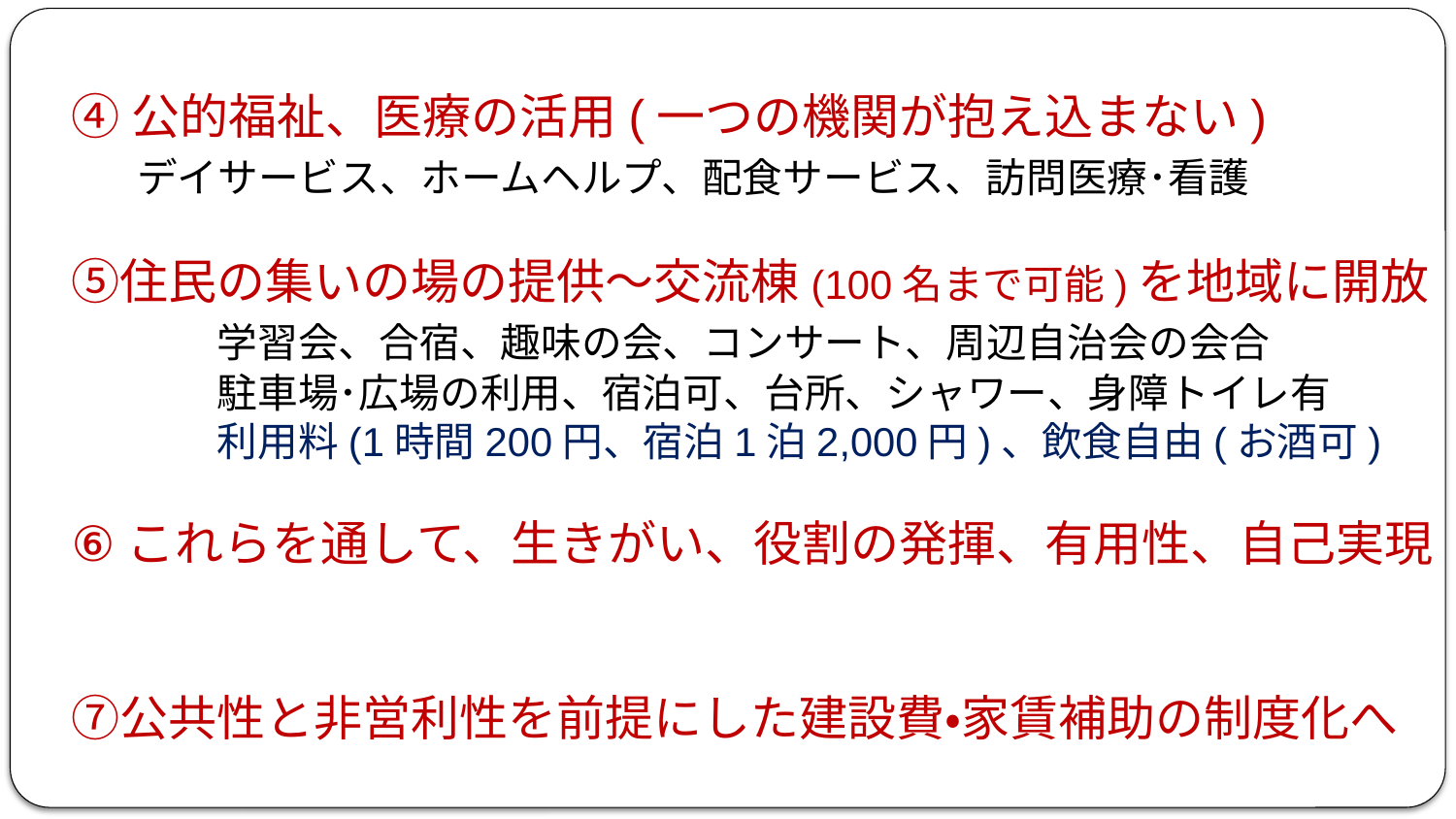

④公的福祉、医療の活用(一つの機関が抱え込まない)　　
      デイサービス、ホームヘルプ、配食サービス、訪問医療･看護
⑤住民の集いの場の提供～交流棟(100名まで可能)を地域に開放
  	学習会、合宿、趣味の会、コンサート、周辺自治会の会合
  	駐車場･広場の利用、宿泊可、台所、シャワー、身障トイレ有
  	利用料(1時間200円、宿泊1泊2,000円)、飲食自由(お酒可)
⑥これらを通して、生きがい、役割の発揮、有用性、自己実現
⑦公共性と非営利性を前提にした建設費・家賃補助の制度化へ